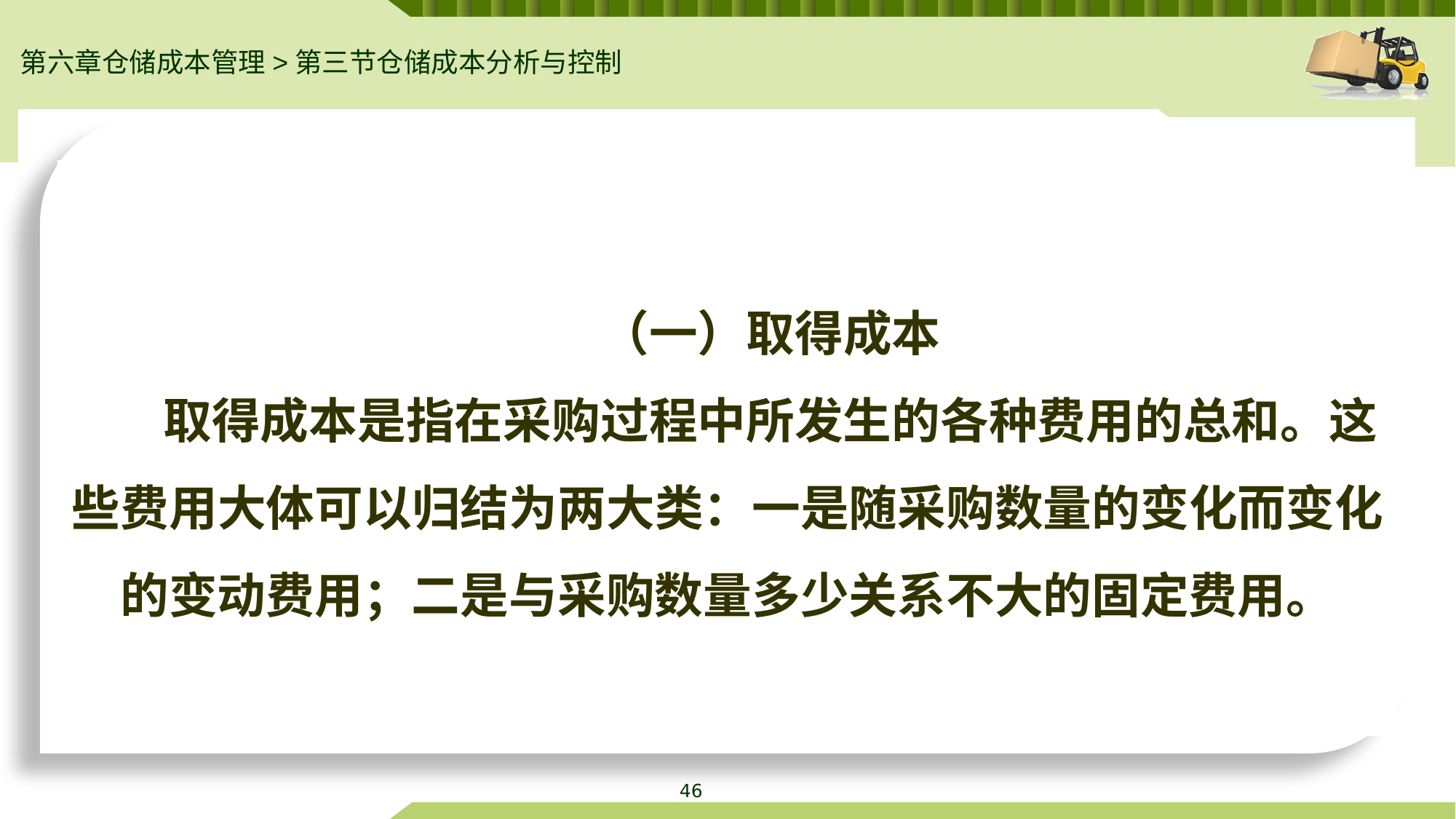

第六章仓储成本管理>第三节仓储成本分析与控制
（一）取得成本
取得成本是指在采购过程中所发生的各种费用的总和。这些费用大体可以归结为两大类：一是随采购数量的变化而变化的变动费用；二是与采购数量多少关系不大的固定费用。